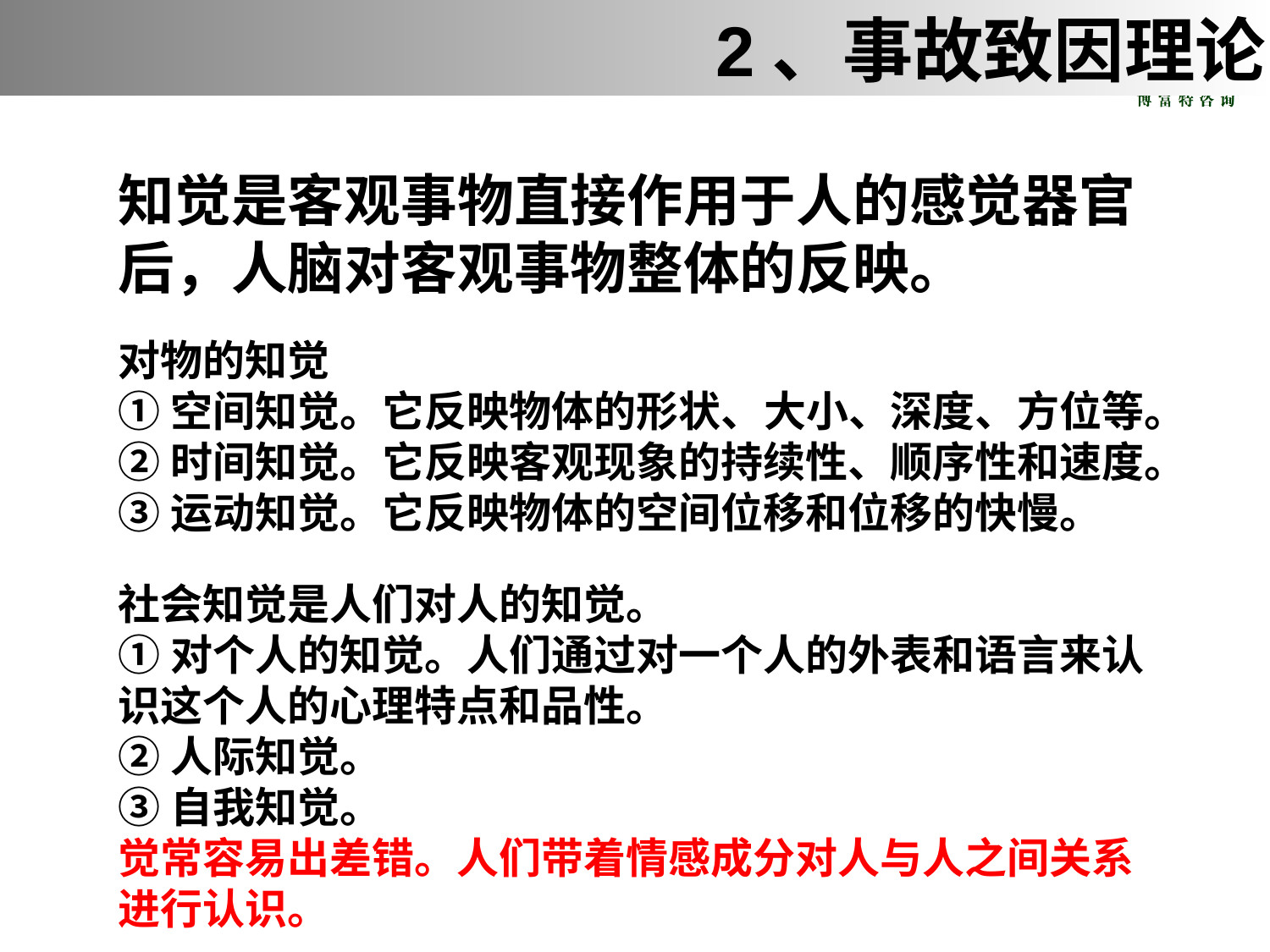

1、事故与人的关系
2、事故致因理论
知觉是客观事物直接作用于人的感觉器官后，人脑对客观事物整体的反映。
对物的知觉
①空间知觉。它反映物体的形状、大小、深度、方位等。
②时间知觉。它反映客观现象的持续性、顺序性和速度。
③运动知觉。它反映物体的空间位移和位移的快慢。
社会知觉是人们对人的知觉。
①对个人的知觉。人们通过对一个人的外表和语言来认识这个人的心理特点和品性。
②人际知觉。
③自我知觉。
觉常容易出差错。人们带着情感成分对人与人之间关系进行认识。